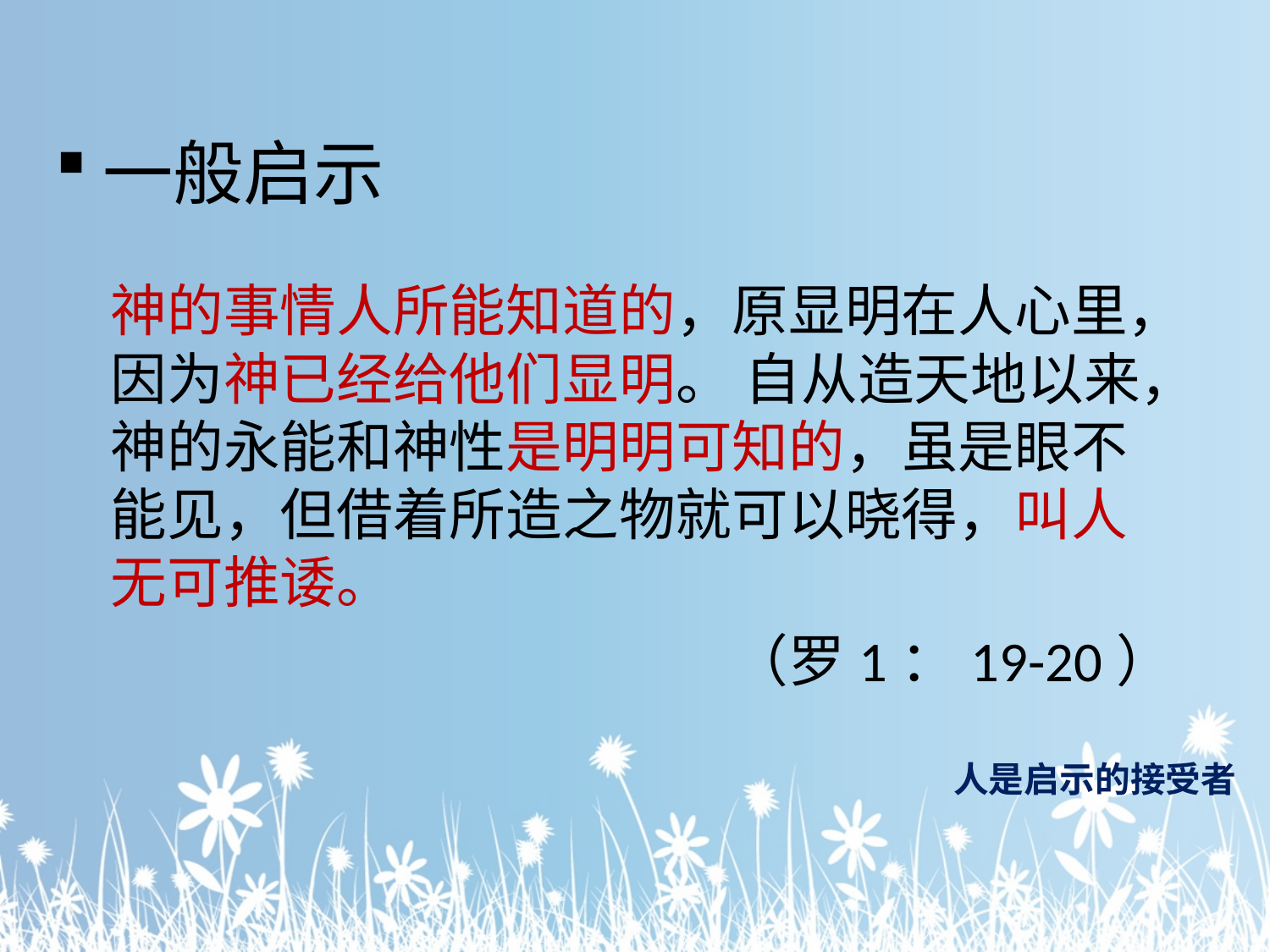

一般启示

神的事情人所能知道的，原显明在人心里，因为神已经给他们显明。 自从造天地以来，神的永能和神性是明明可知的，虽是眼不能见，但借着所造之物就可以晓得，叫人无可推诿。
（罗1：19-20）

人是启示的接受者